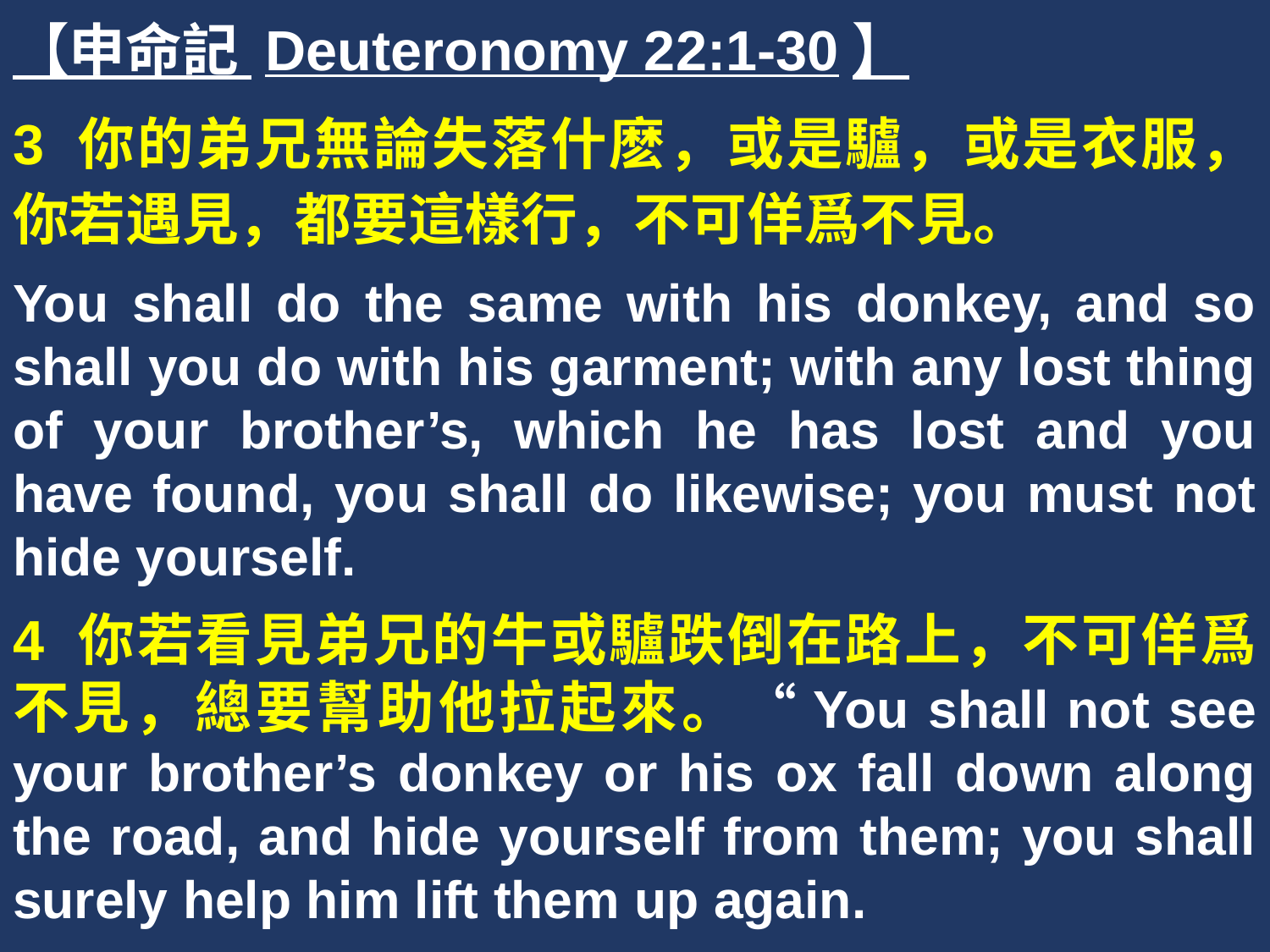

【申命記 Deuteronomy 22:1-30】
3 你的弟兄無論失落什麽，或是驢，或是衣服，你若遇見，都要這樣行，不可佯爲不見。
You shall do the same with his donkey, and so shall you do with his garment; with any lost thing of your brother’s, which he has lost and you have found, you shall do likewise; you must not hide yourself.
4 你若看見弟兄的牛或驢跌倒在路上，不可佯爲不見，總要幫助他拉起來。“You shall not see your brother’s donkey or his ox fall down along the road, and hide yourself from them; you shall surely help him lift them up again.